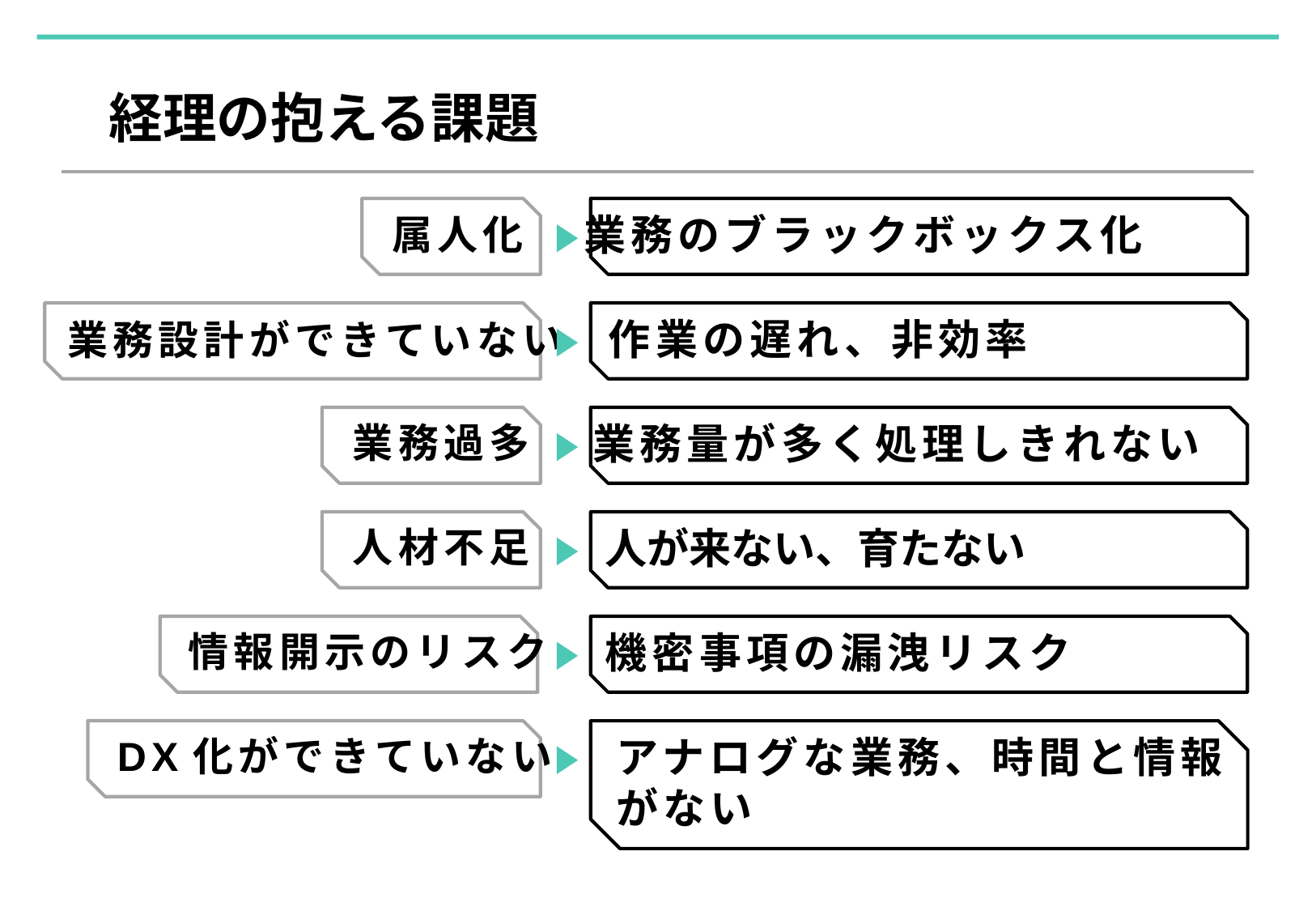

経理の抱える課題

属人化
業務のブラックボックス化

作業の遅れ、非効率
業務設計ができていない

業務過多
業務量が多く処理しきれない

人材不足
人が来ない、育たない

情報開示のリスク
機密事項の漏洩リスク

DX化ができていない
アナログな業務、時間と情報がない